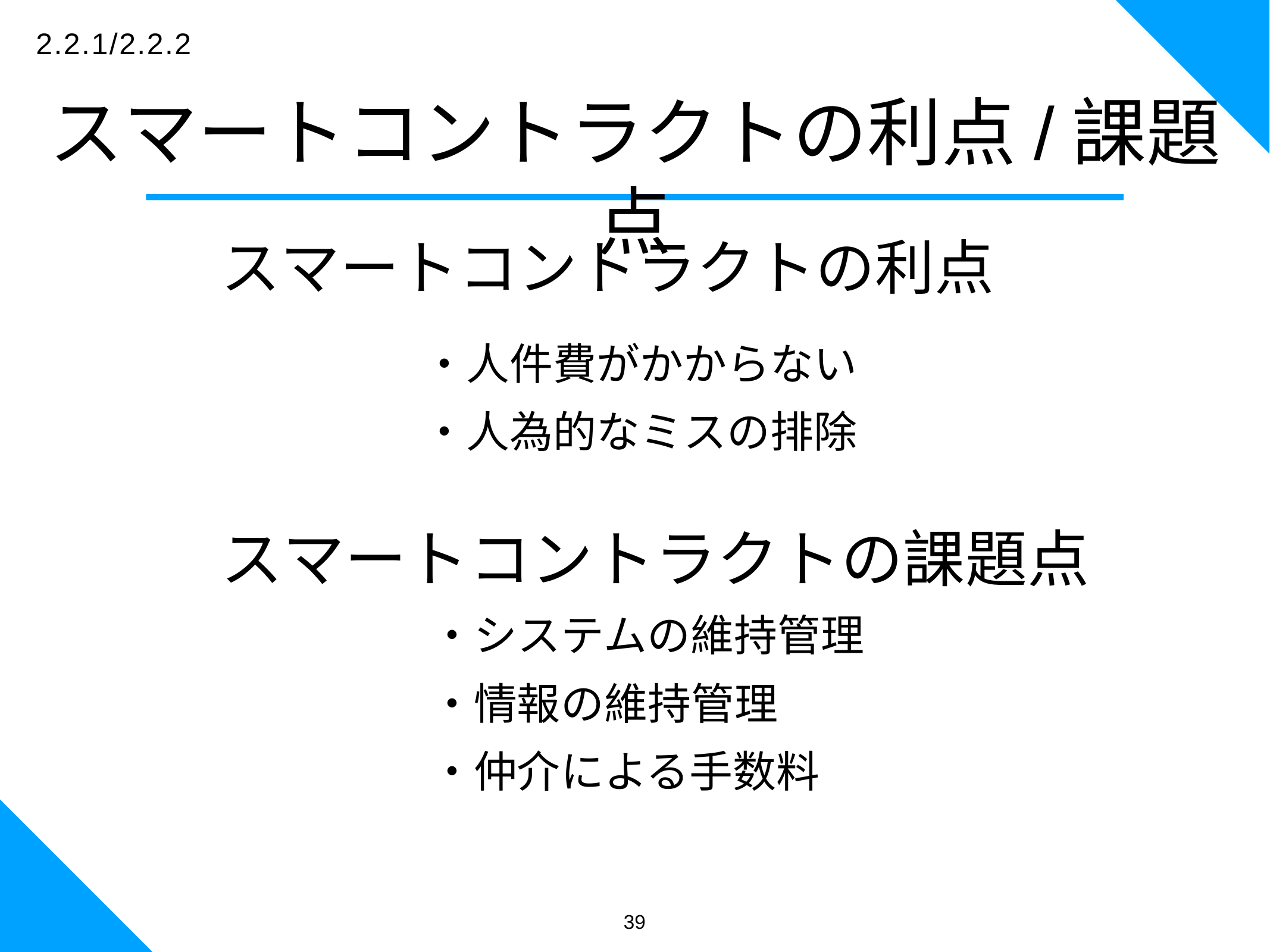

39
2.2.1/2.2.2
# スマートコントラクトの利点/課題点
スマートコントラクトの利点
・人件費がかからない
・人為的なミスの排除
スマートコントラクトの課題点
・システムの維持管理
・情報の維持管理
・仲介による手数料